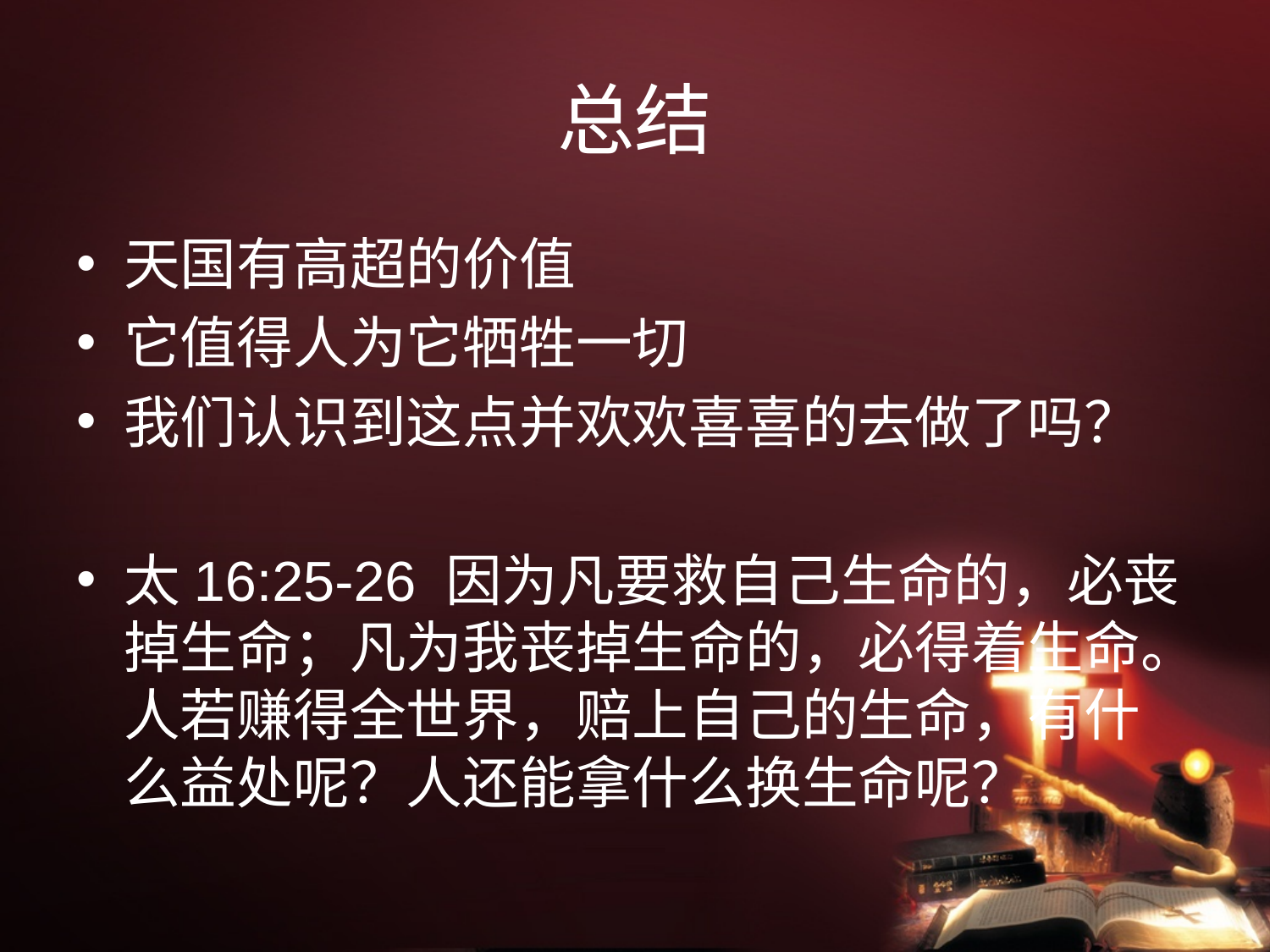

# 总结
天国有高超的价值
它值得人为它牺牲一切
我们认识到这点并欢欢喜喜的去做了吗？

太16:25-26 因为凡要救自己生命的，必丧掉生命；凡为我丧掉生命的，必得着生命。人若赚得全世界，赔上自己的生命，有什么益处呢？人还能拿什么换生命呢？